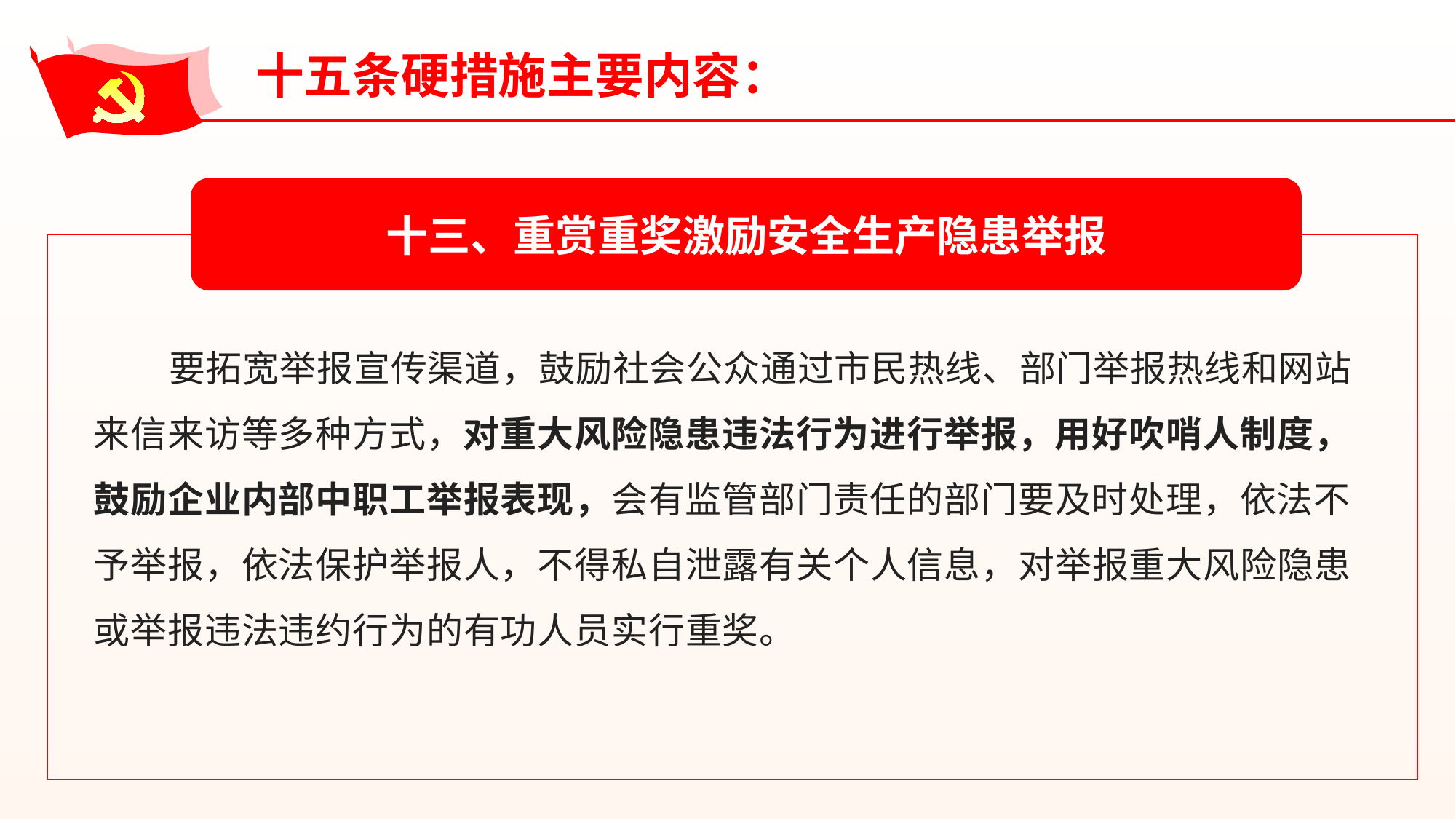

十五条硬措施主要内容：
十三、重赏重奖激励安全生产隐患举报

  要拓宽举报宣传渠道，鼓励社会公众通过市民热线、部门举报热线和网站来信来访等多种方式，对重大风险隐患违法行为进行举报，用好吹哨人制度，鼓励企业内部中职工举报表现，会有监管部门责任的部门要及时处理，依法不予举报，依法保护举报人，不得私自泄露有关个人信息，对举报重大风险隐患或举报违法违约行为的有功人员实行重奖。